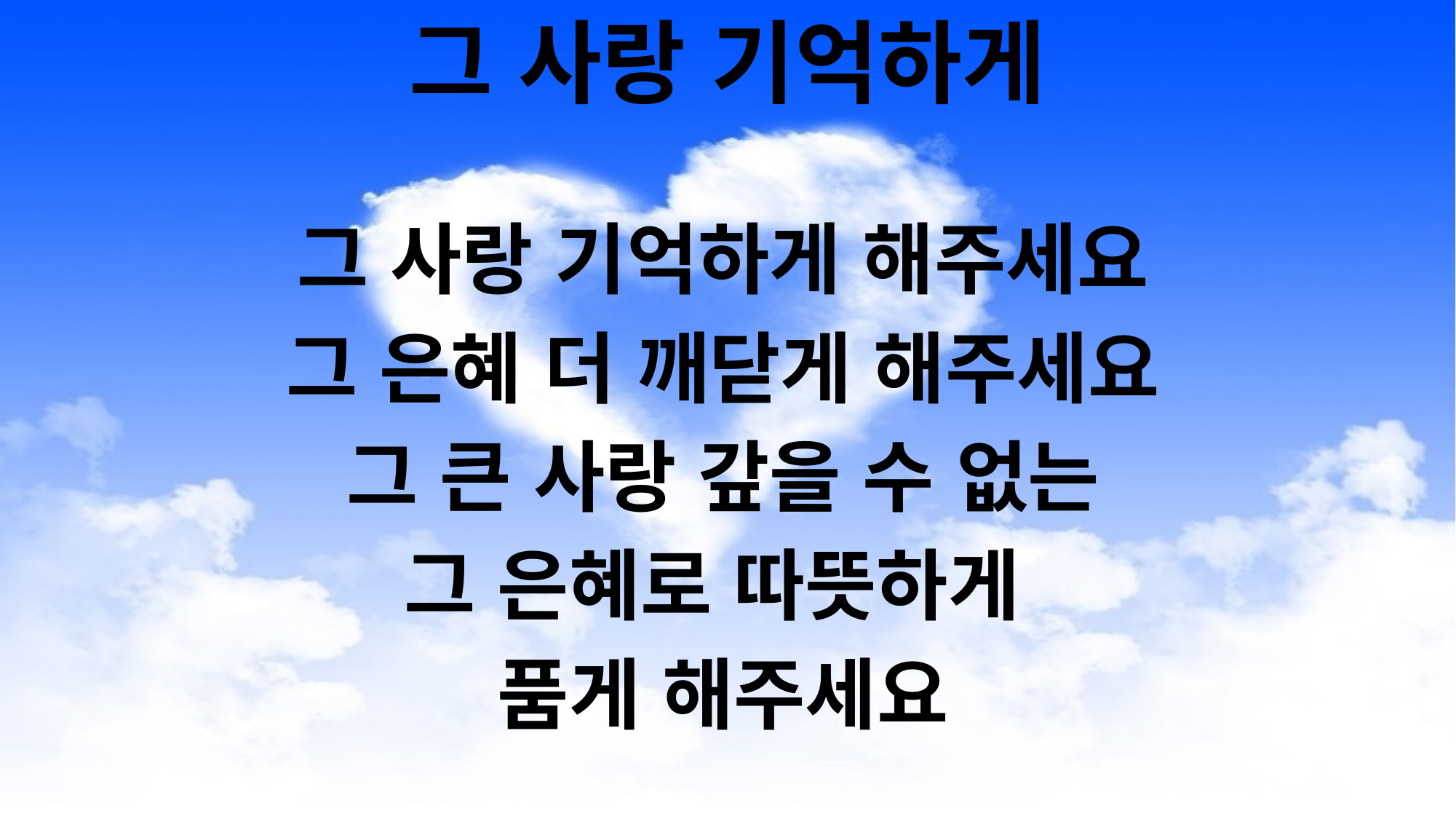

# 그 사랑 기억하게
그 사랑 기억하게 해주세요
그 은혜 더 깨닫게 해주세요
그 큰 사랑 갚을 수 없는
그 은혜로 따뜻하게
품게 해주세요